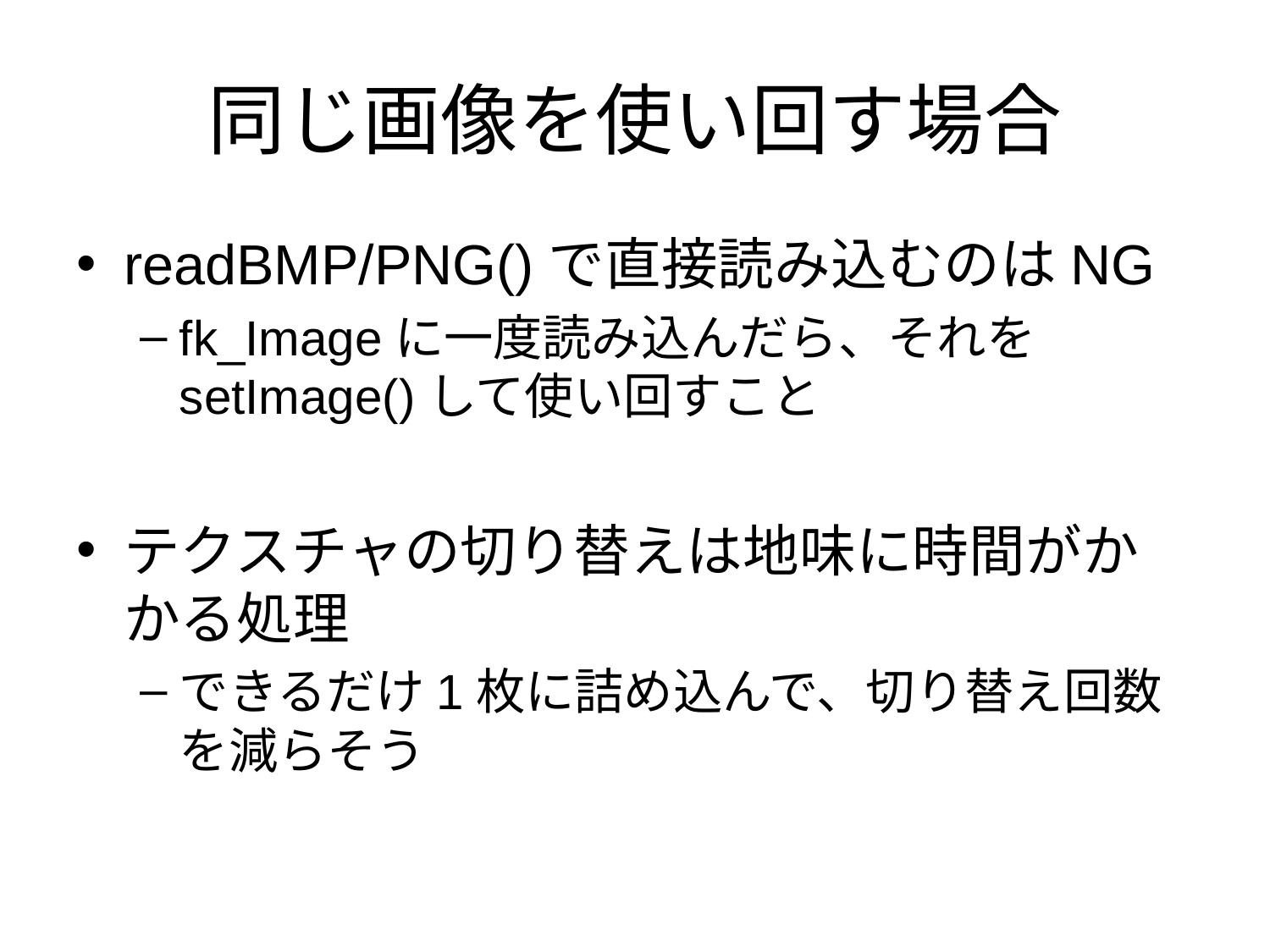

# 同じ画像を使い回す場合
readBMP/PNG()で直接読み込むのはNG
fk_Imageに一度読み込んだら、それをsetImage()して使い回すこと

テクスチャの切り替えは地味に時間がかかる処理
できるだけ1枚に詰め込んで、切り替え回数を減らそう